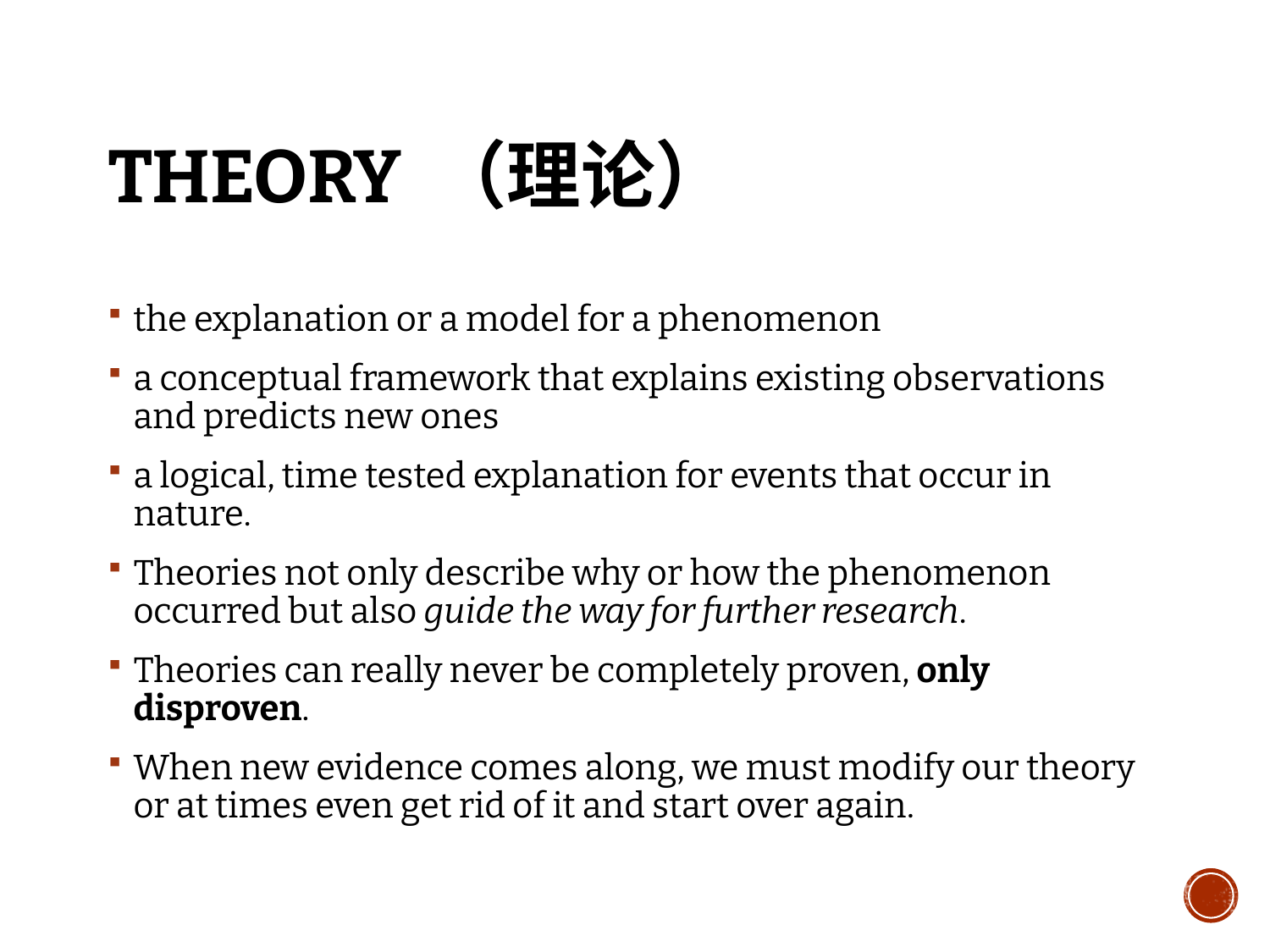

# Theory （理论）
the explanation or a model for a phenomenon
a conceptual framework that explains existing observations and predicts new ones
a logical, time tested explanation for events that occur in nature.
Theories not only describe why or how the phenomenon occurred but also guide the way for further research.
Theories can really never be completely proven, only disproven.
When new evidence comes along, we must modify our theory or at times even get rid of it and start over again.